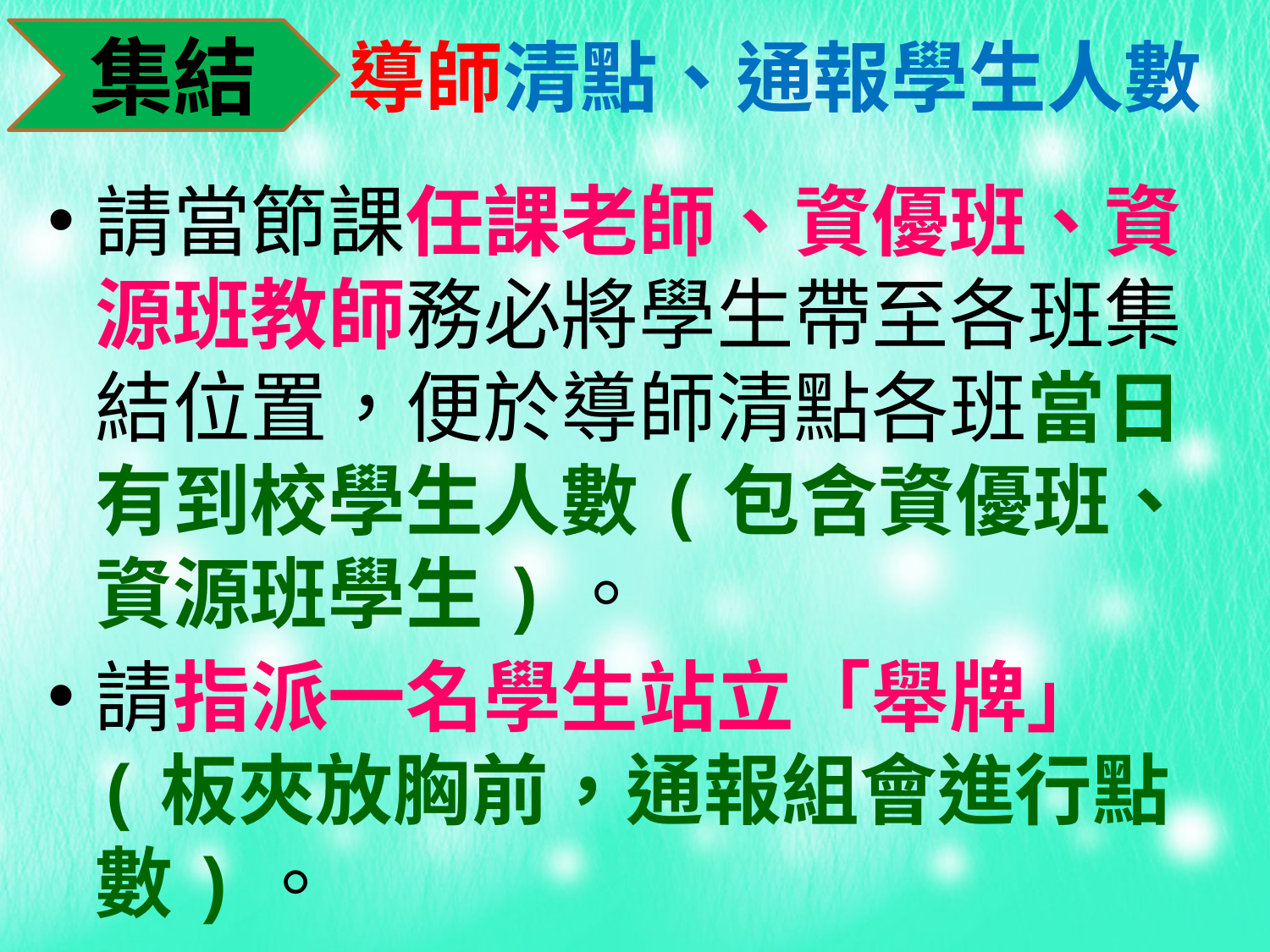

# 導師清點、通報學生人數
集結
請當節課任課老師、資優班、資源班教師務必將學生帶至各班集結位置，便於導師清點各班當日有到校學生人數(包含資優班、資源班學生)。
請指派一名學生站立「舉牌」(板夾放胸前，通報組會進行點數)。